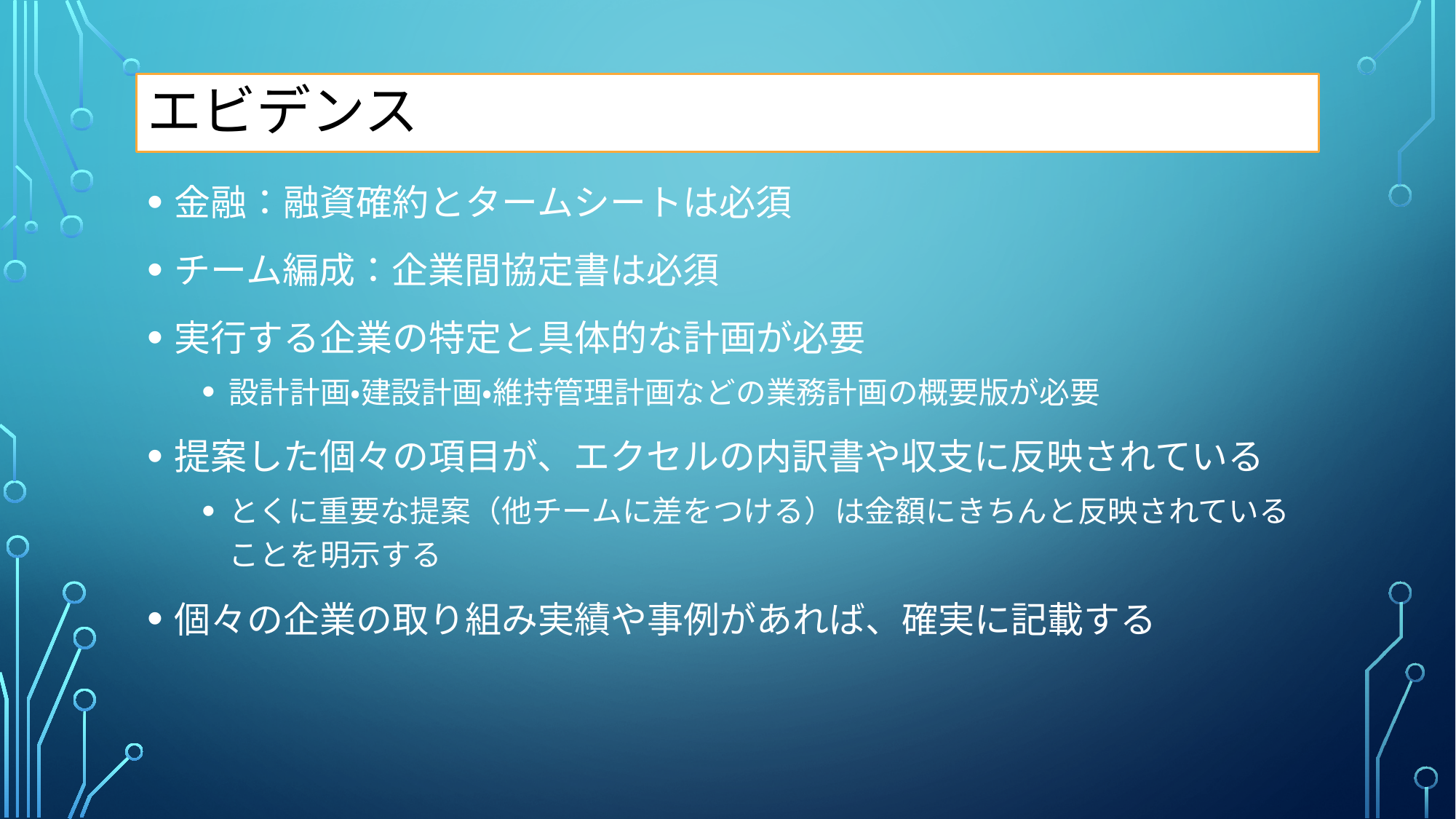

# エビデンス
金融：融資確約とタームシートは必須
チーム編成：企業間協定書は必須
実行する企業の特定と具体的な計画が必要
設計計画・建設計画・維持管理計画などの業務計画の概要版が必要
提案した個々の項目が、エクセルの内訳書や収支に反映されている
とくに重要な提案（他チームに差をつける）は金額にきちんと反映されていることを明示する
個々の企業の取り組み実績や事例があれば、確実に記載する